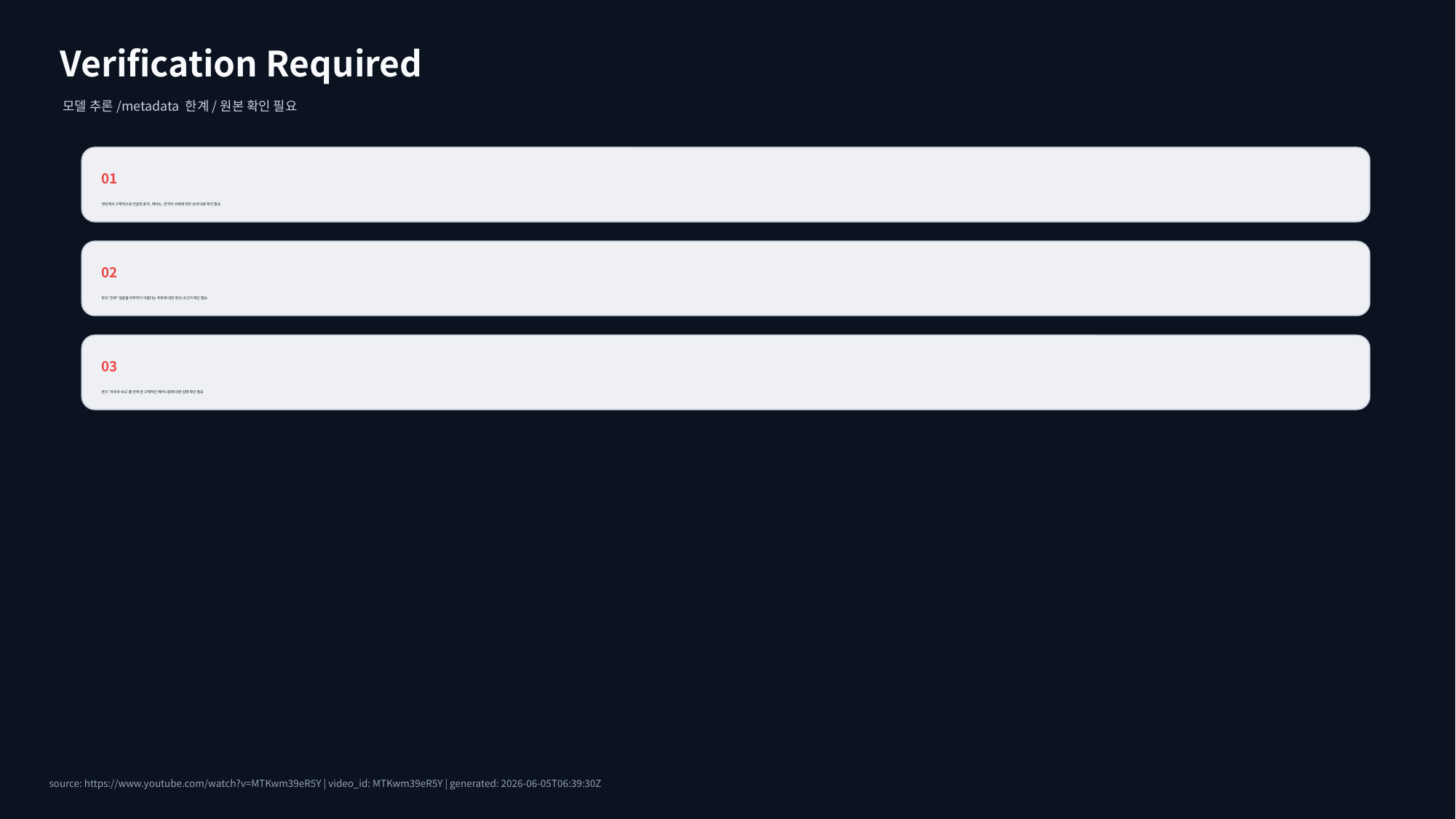

Verification Required
모델 추론/metadata 한계/원본 확인 필요

01
영상에서 구체적으로 언급된 중국, 레바논, 한국의 사례에 대한 상세 내용 확인 필요

02
돈의 '진짜' 얼굴을 마주하기 어렵다는 주장에 대한 영상 내 근거 확인 필요

03
돈이 '자유와 속도'를 얻게 된 구체적인 메커니즘에 대한 설명 확인 필요
source: https://www.youtube.com/watch?v=MTKwm39eR5Y | video_id: MTKwm39eR5Y | generated: 2026-06-05T06:39:30Z